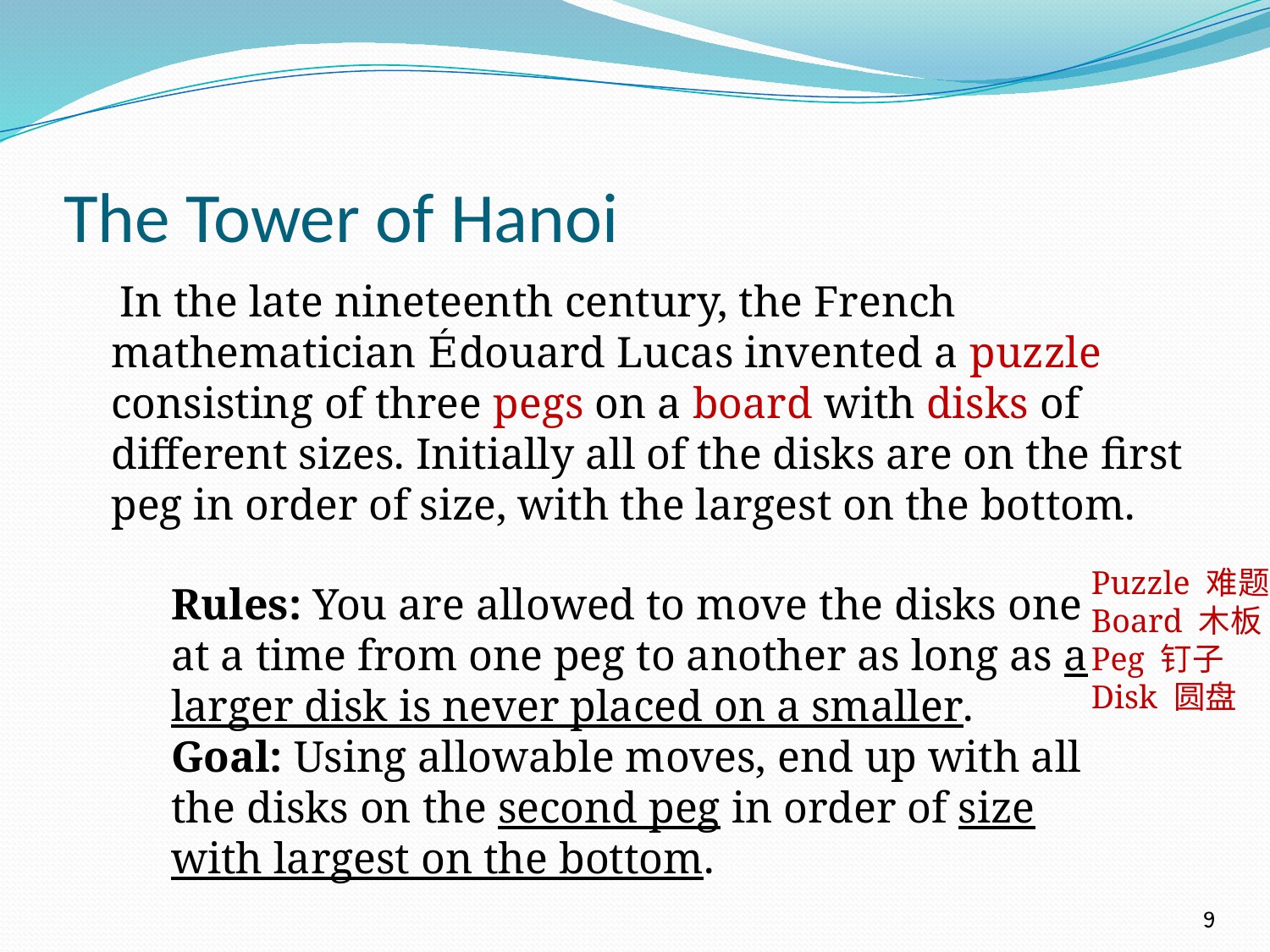

# The Tower of Hanoi
    In the late nineteenth century, the French mathematician Édouard Lucas invented a puzzle consisting of three pegs on a board with disks of different sizes. Initially all of the disks are on the first peg in order of size, with the largest on the bottom.

Puzzle 难题
Board 木板
Peg 钉子
Disk 圆盘
Rules: You are allowed to move the disks one at a time from one peg to another as long as a larger disk is never placed on a smaller.
Goal: Using allowable moves, end up with all the disks on the second peg in order of size with largest on the bottom.
9